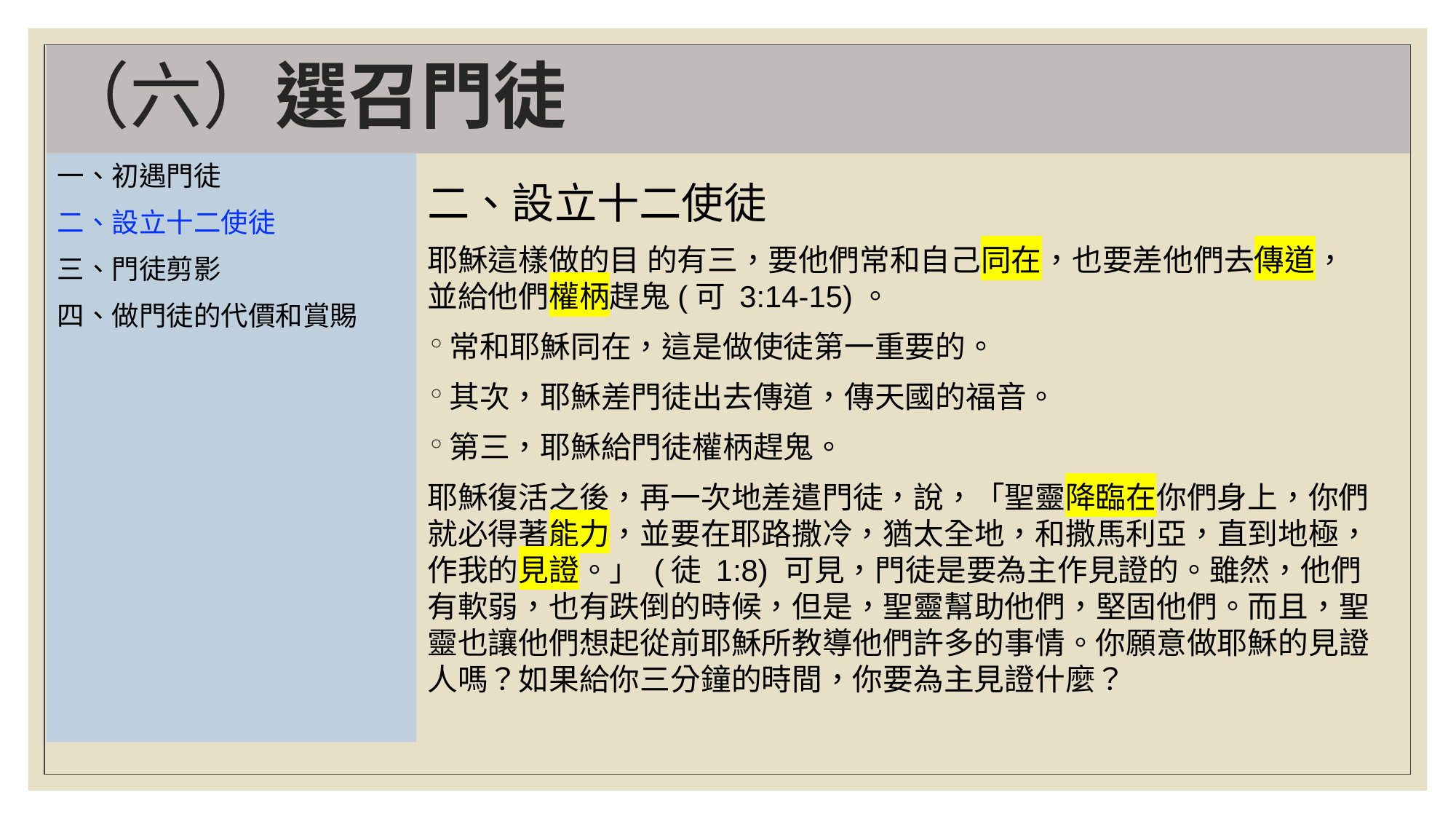

# （六）選召門徒
一、初遇門徒
二、設立十二使徒
三、門徒剪影
四、做門徒的代價和賞賜

二、設立十二使徒
耶穌這樣做的目 的有三，要他們常和自己同在，也要差他們去傳道，並給他們權柄趕鬼(可 3:14-15)。
常和耶穌同在，這是做使徒第一重要的。
其次，耶穌差門徒出去傳道，傳天國的福音。
第三，耶穌給門徒權柄趕鬼。
耶穌復活之後，再一次地差遣門徒，說，「聖靈降臨在你們身上，你們就必得著能力，並要在耶路撒冷，猶太全地，和撒馬利亞，直到地極，作我的見證。」 (徒 1:8) 可見，門徒是要為主作見證的。雖然，他們有軟弱，也有跌倒的時候，但是，聖靈幫助他們，堅固他們。而且，聖靈也讓他們想起從前耶穌所教導他們許多的事情。你願意做耶穌的見證人嗎？如果給你三分鐘的時間，你要為主見證什麼？